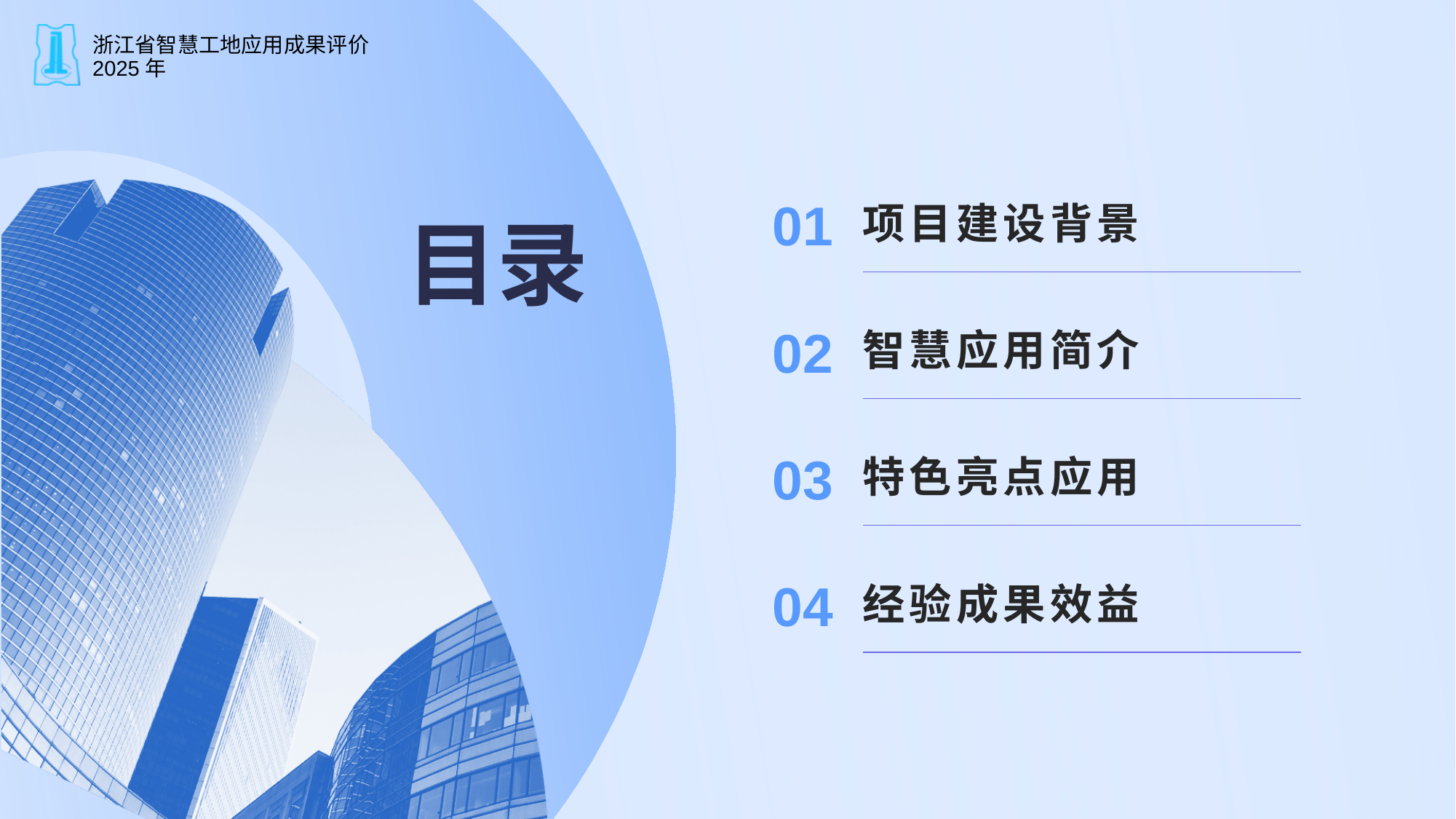

01
项目建设背景
# 目录
02
智慧应用简介
03
特色亮点应用
04
经验成果效益